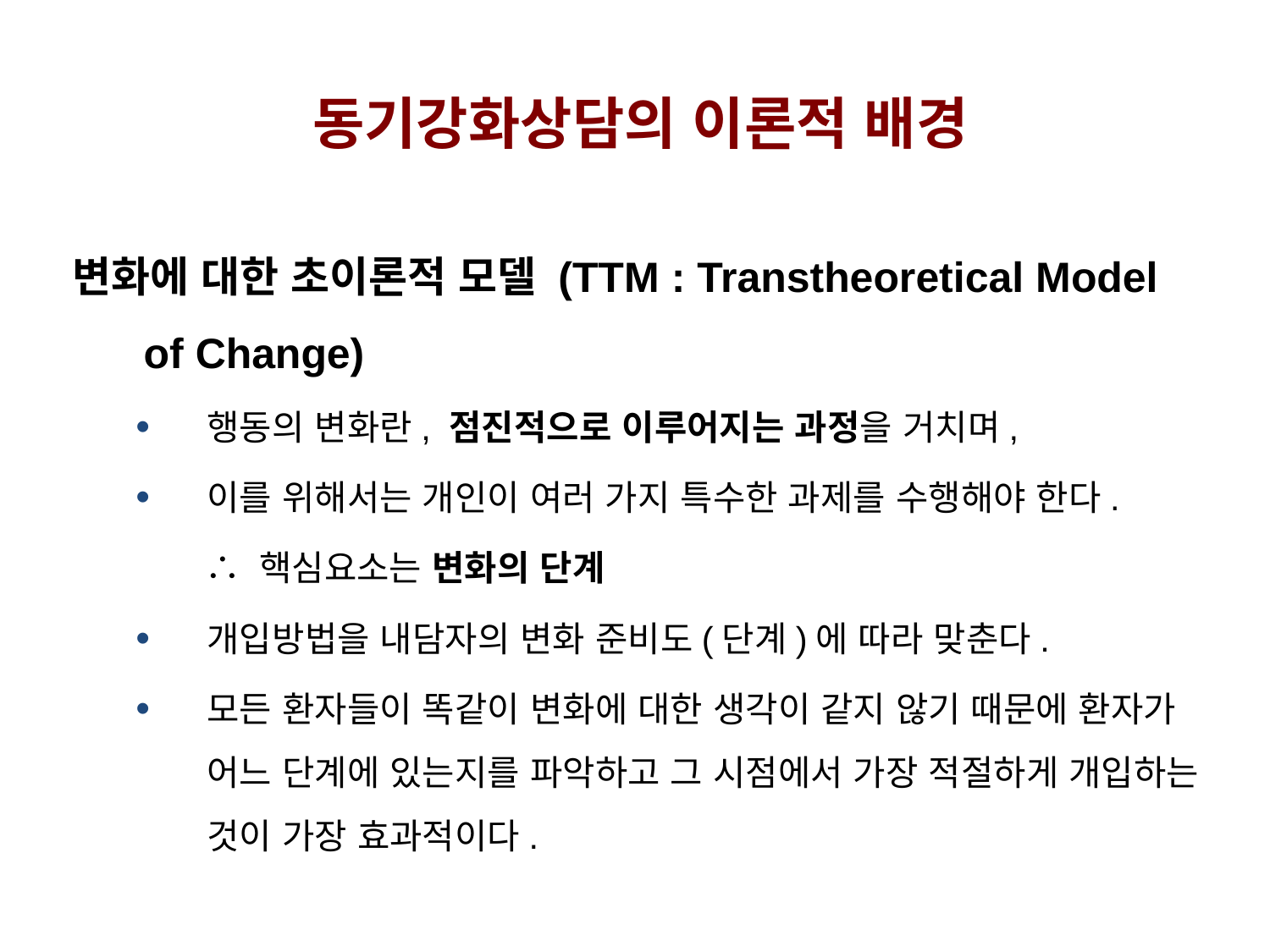

동기강화상담의 이론적 배경
변화에 대한 초이론적 모델 (TTM : Transtheoretical Model of Change)
행동의 변화란, 점진적으로 이루어지는 과정을 거치며,
이를 위해서는 개인이 여러 가지 특수한 과제를 수행해야 한다.
       ∴ 핵심요소는 변화의 단계
개입방법을 내담자의 변화 준비도(단계)에 따라 맞춘다.
모든 환자들이 똑같이 변화에 대한 생각이 같지 않기 때문에 환자가 어느 단계에 있는지를 파악하고 그 시점에서 가장 적절하게 개입하는 것이 가장 효과적이다.